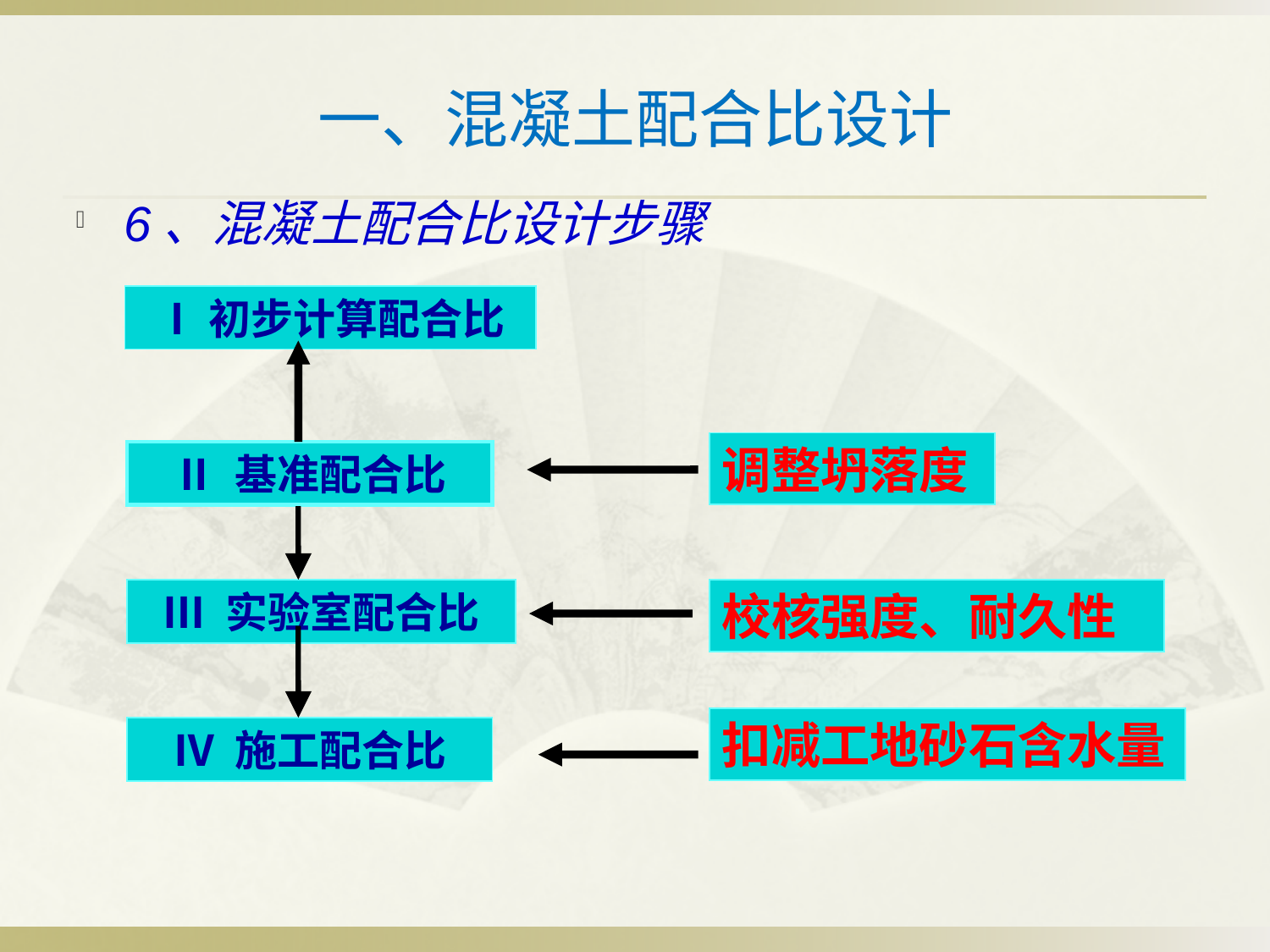

# 一、混凝土配合比设计
6、混凝土配合比设计步骤

Ⅰ初步计算配合比

调整坍落度
Ⅱ 基准配合比

Ⅲ 实验室配合比
校核强度、耐久性

扣减工地砂石含水量
Ⅳ 施工配合比